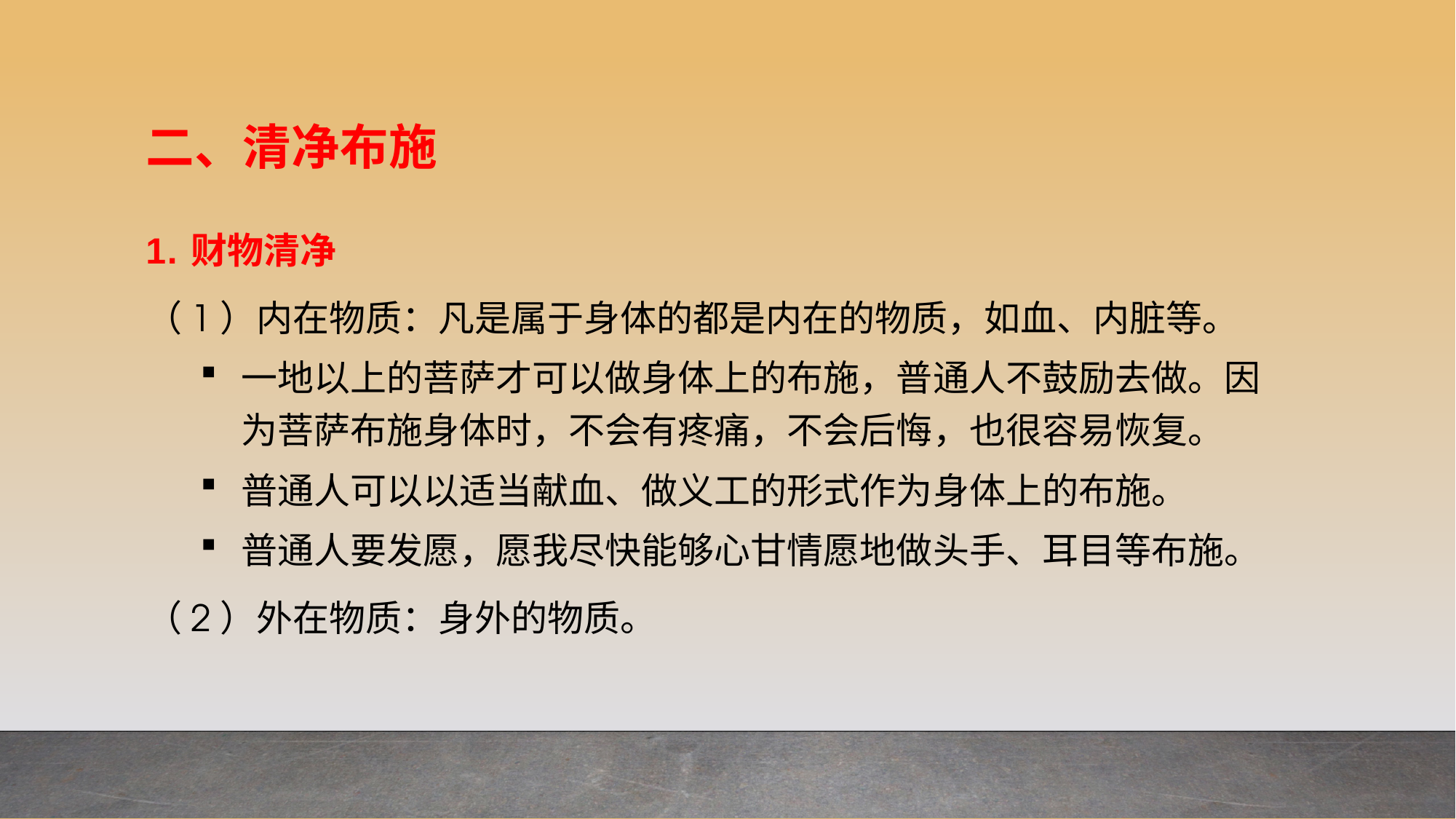

二、清净布施
财物清净
（1）内在物质：凡是属于身体的都是内在的物质，如血、内脏等。
一地以上的菩萨才可以做身体上的布施，普通人不鼓励去做。因为菩萨布施身体时，不会有疼痛，不会后悔，也很容易恢复。
普通人可以以适当献血、做义工的形式作为身体上的布施。
普通人要发愿，愿我尽快能够心甘情愿地做头手、耳目等布施。
（2）外在物质：身外的物质。